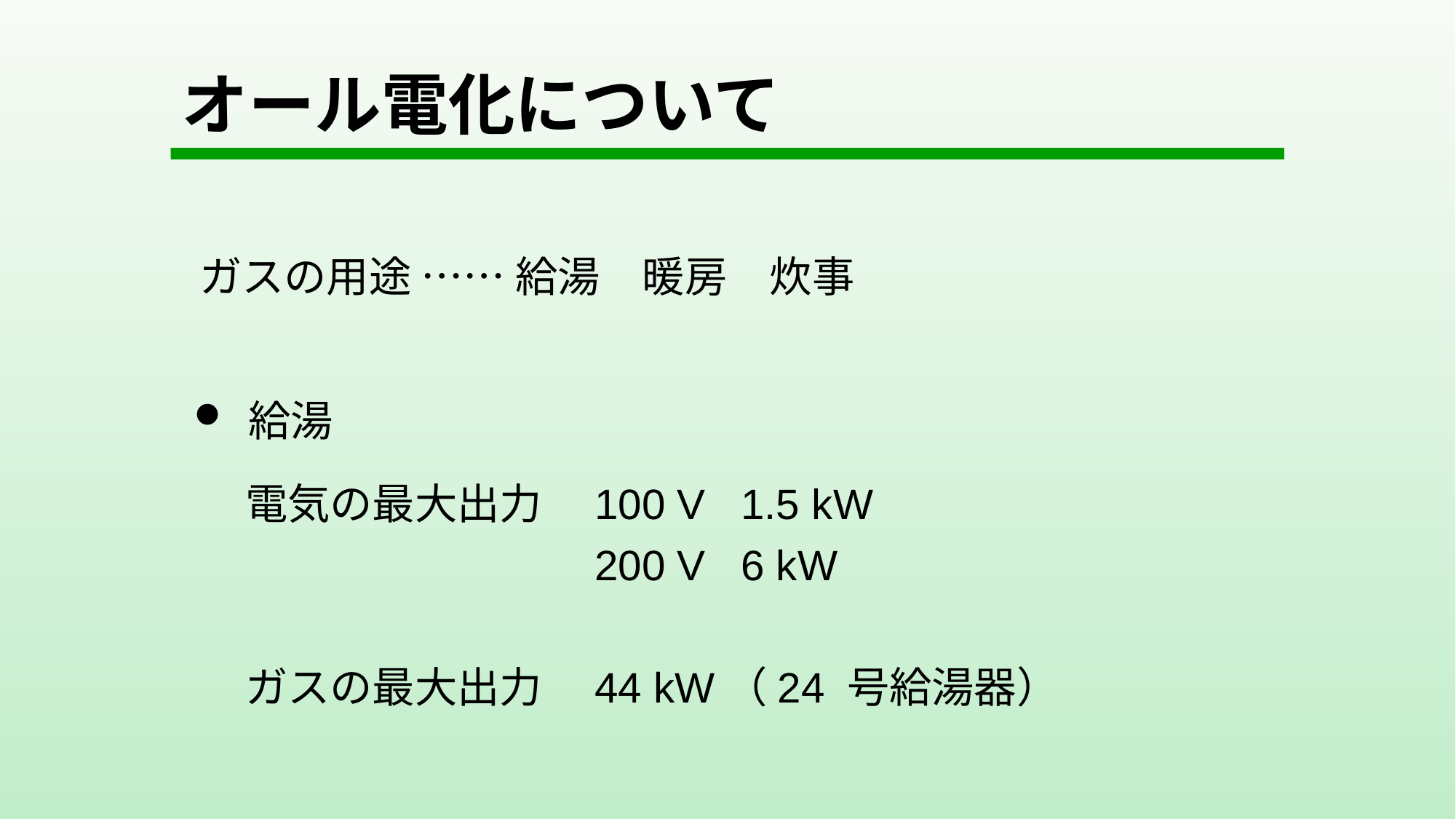

# オール電化について
ガスの用途 …… 給湯　暖房　炊事
給湯
電気の最大出力　100 V   1.5 kW
　　　　　　　　200 V   6 kW

ガスの最大出力　44 kW（24 号給湯器）